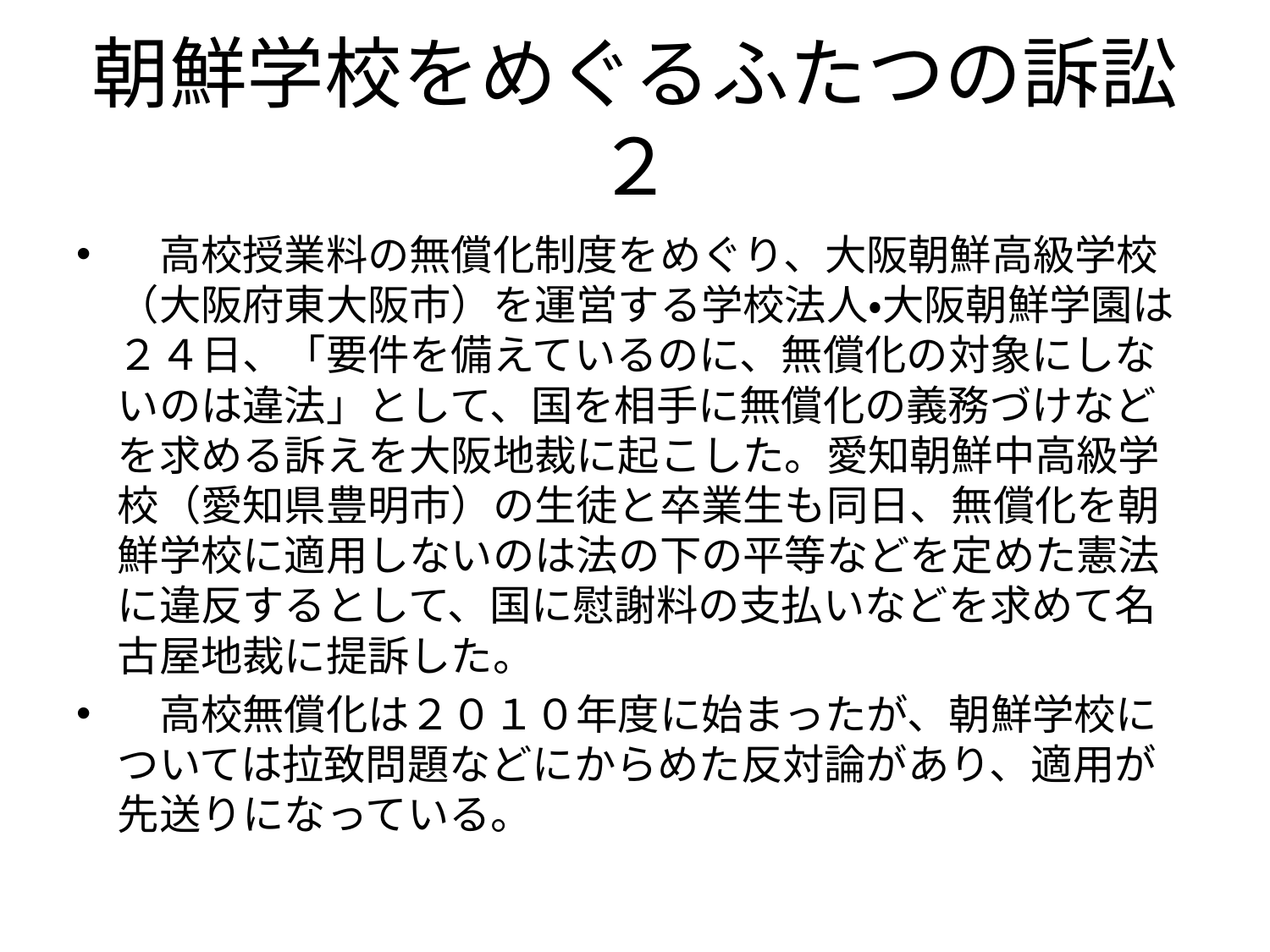

# 朝鮮学校をめぐるふたつの訴訟２
　高校授業料の無償化制度をめぐり、大阪朝鮮高級学校（大阪府東大阪市）を運営する学校法人・大阪朝鮮学園は２４日、「要件を備えているのに、無償化の対象にしないのは違法」として、国を相手に無償化の義務づけなどを求める訴えを大阪地裁に起こした。愛知朝鮮中高級学校（愛知県豊明市）の生徒と卒業生も同日、無償化を朝鮮学校に適用しないのは法の下の平等などを定めた憲法に違反するとして、国に慰謝料の支払いなどを求めて名古屋地裁に提訴した。
　高校無償化は２０１０年度に始まったが、朝鮮学校については拉致問題などにからめた反対論があり、適用が先送りになっている。